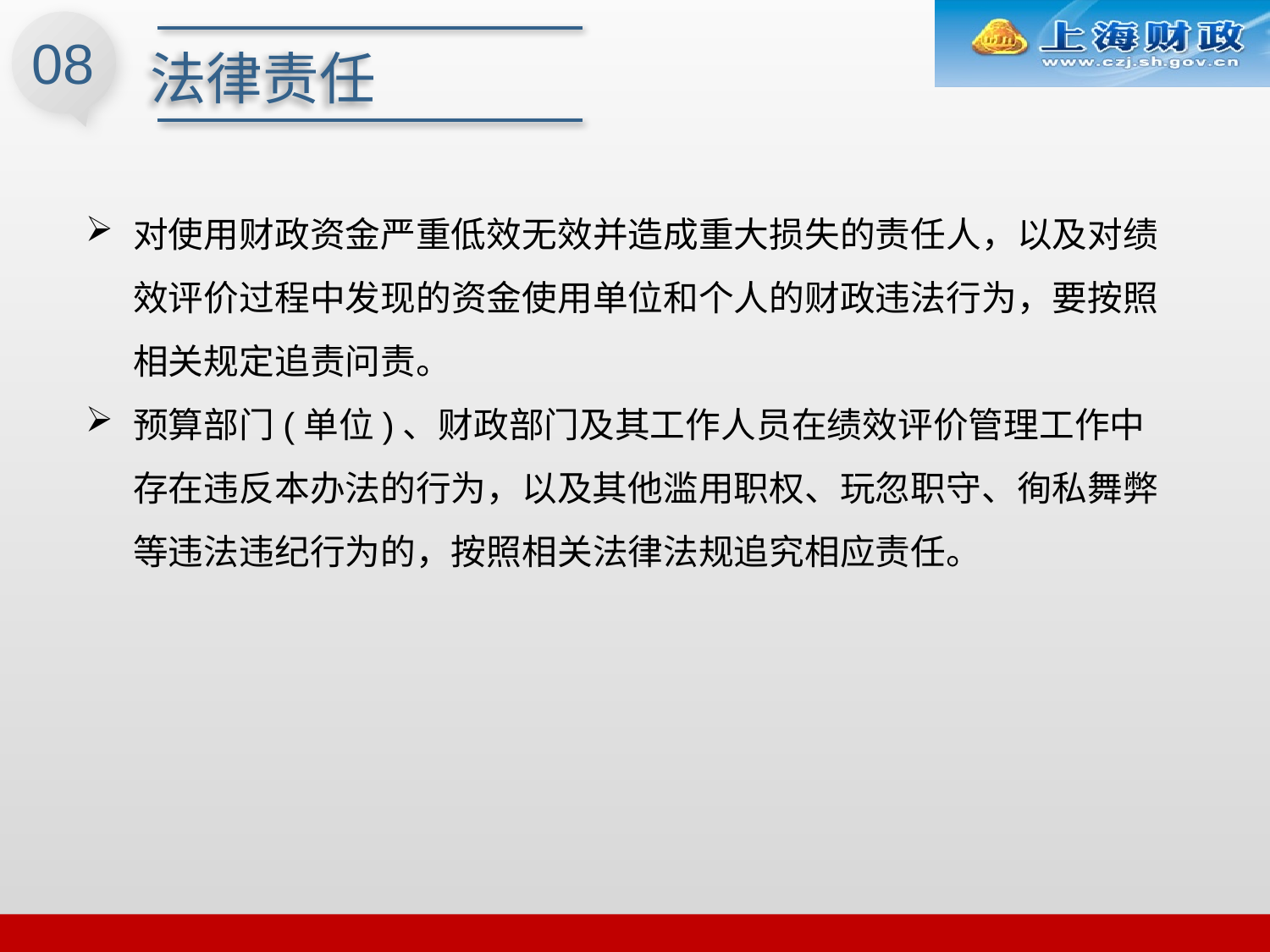

08
法律责任
对使用财政资金严重低效无效并造成重大损失的责任人，以及对绩效评价过程中发现的资金使用单位和个人的财政违法行为，要按照相关规定追责问责。
预算部门(单位)、财政部门及其工作人员在绩效评价管理工作中存在违反本办法的行为，以及其他滥用职权、玩忽职守、徇私舞弊等违法违纪行为的，按照相关法律法规追究相应责任。